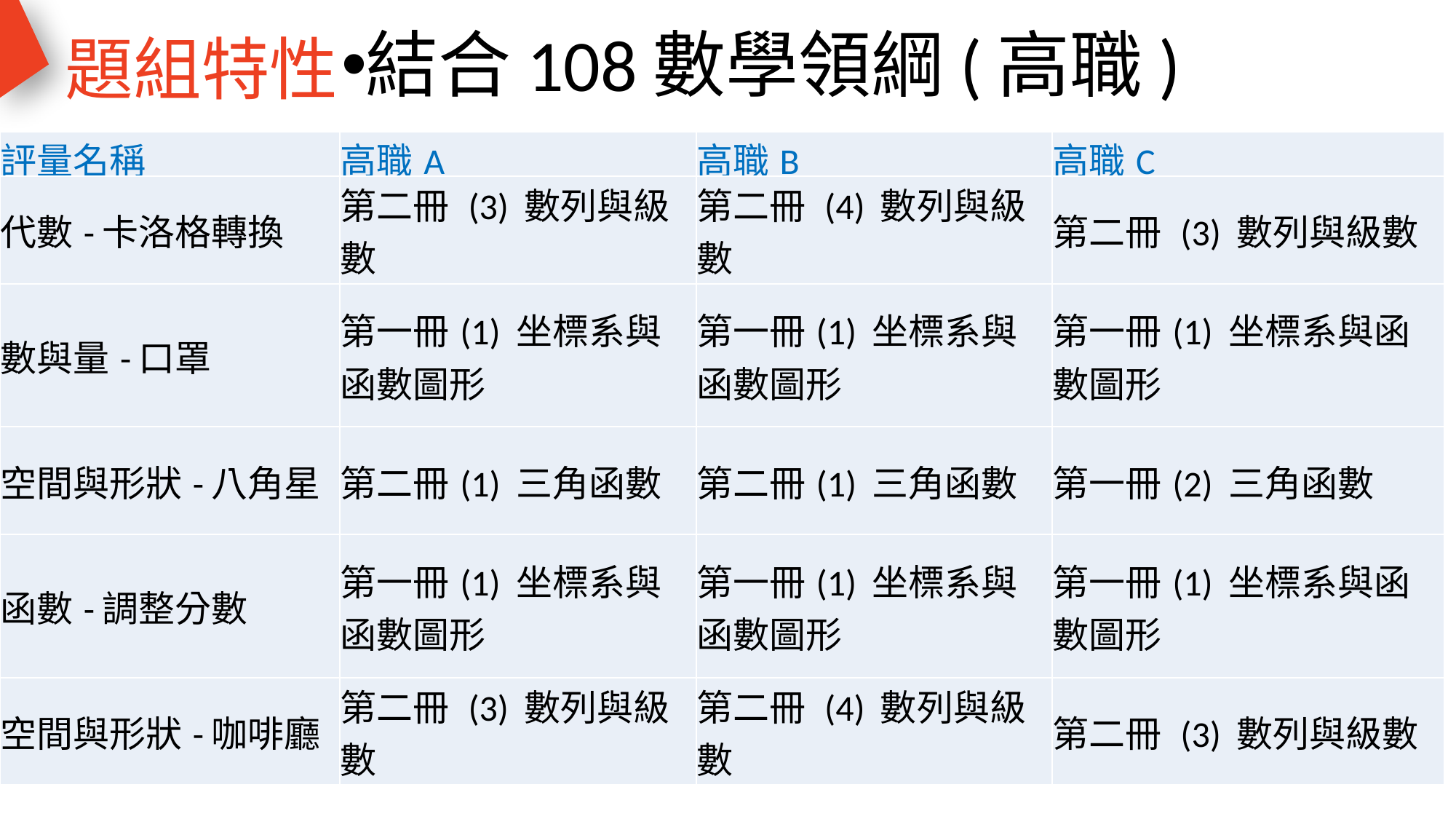

題組特性
結合108數學領綱(高職)
| 評量名稱 | 高職A | 高職B | 高職C |
| --- | --- | --- | --- |
| 代數-卡洛格轉換 | 第二冊 (3) 數列與級數 | 第二冊 (4) 數列與級數 | 第二冊 (3) 數列與級數 |
| 數與量-口罩 | 第一冊(1) 坐標系與函數圖形 | 第一冊(1) 坐標系與函數圖形 | 第一冊(1) 坐標系與函數圖形 |
| 空間與形狀-八角星 | 第二冊(1) 三角函數 | 第二冊(1) 三角函數 | 第一冊(2) 三角函數 |
| 函數-調整分數 | 第一冊(1) 坐標系與函數圖形 | 第一冊(1) 坐標系與函數圖形 | 第一冊(1) 坐標系與函數圖形 |
| 空間與形狀-咖啡廳 | 第二冊 (3) 數列與級數 | 第二冊 (4) 數列與級數 | 第二冊 (3) 數列與級數 |